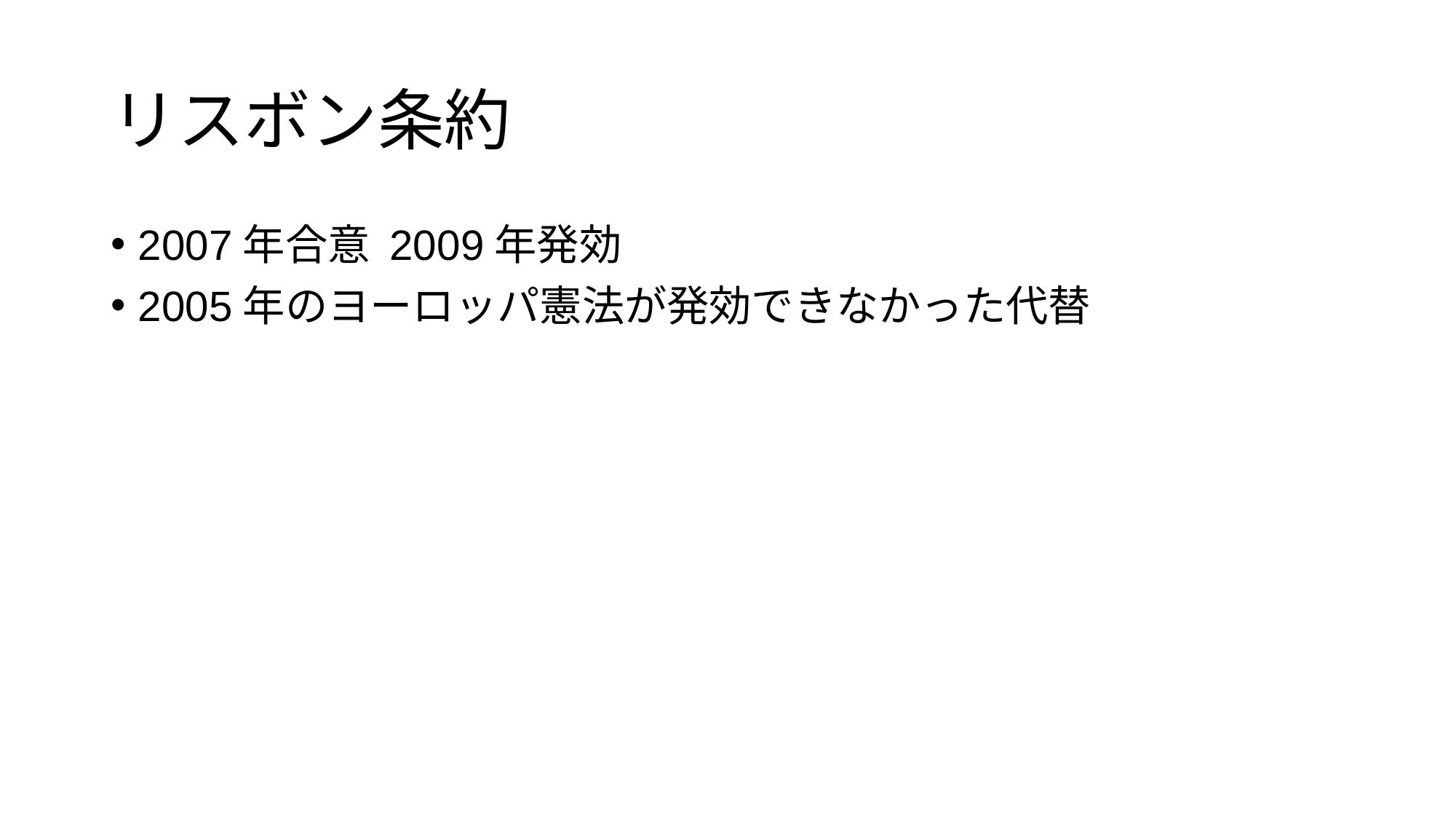

# リスボン条約
2007年合意 2009年発効
2005年のヨーロッパ憲法が発効できなかった代替